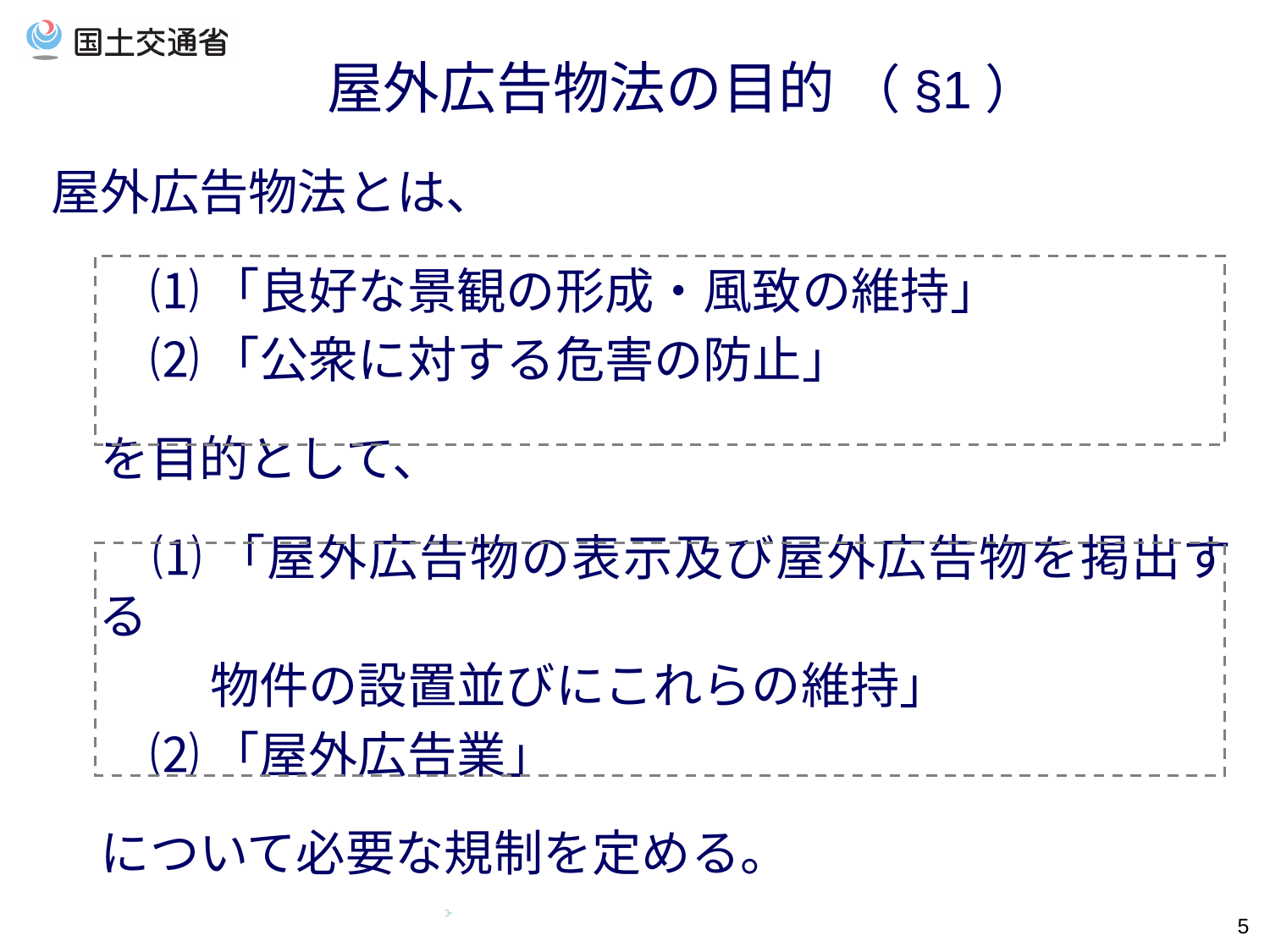

屋外広告物法の目的 （§1）
屋外広告物法とは、

　　⑴ 「良好な景観の形成・風致の維持」
　　⑵ 「公衆に対する危害の防止」

　を目的として、

　　⑴ 「屋外広告物の表示及び屋外広告物を掲出する
　　　 物件の設置並びにこれらの維持」
　　⑵ 「屋外広告業」

　について必要な規制を定める。

5